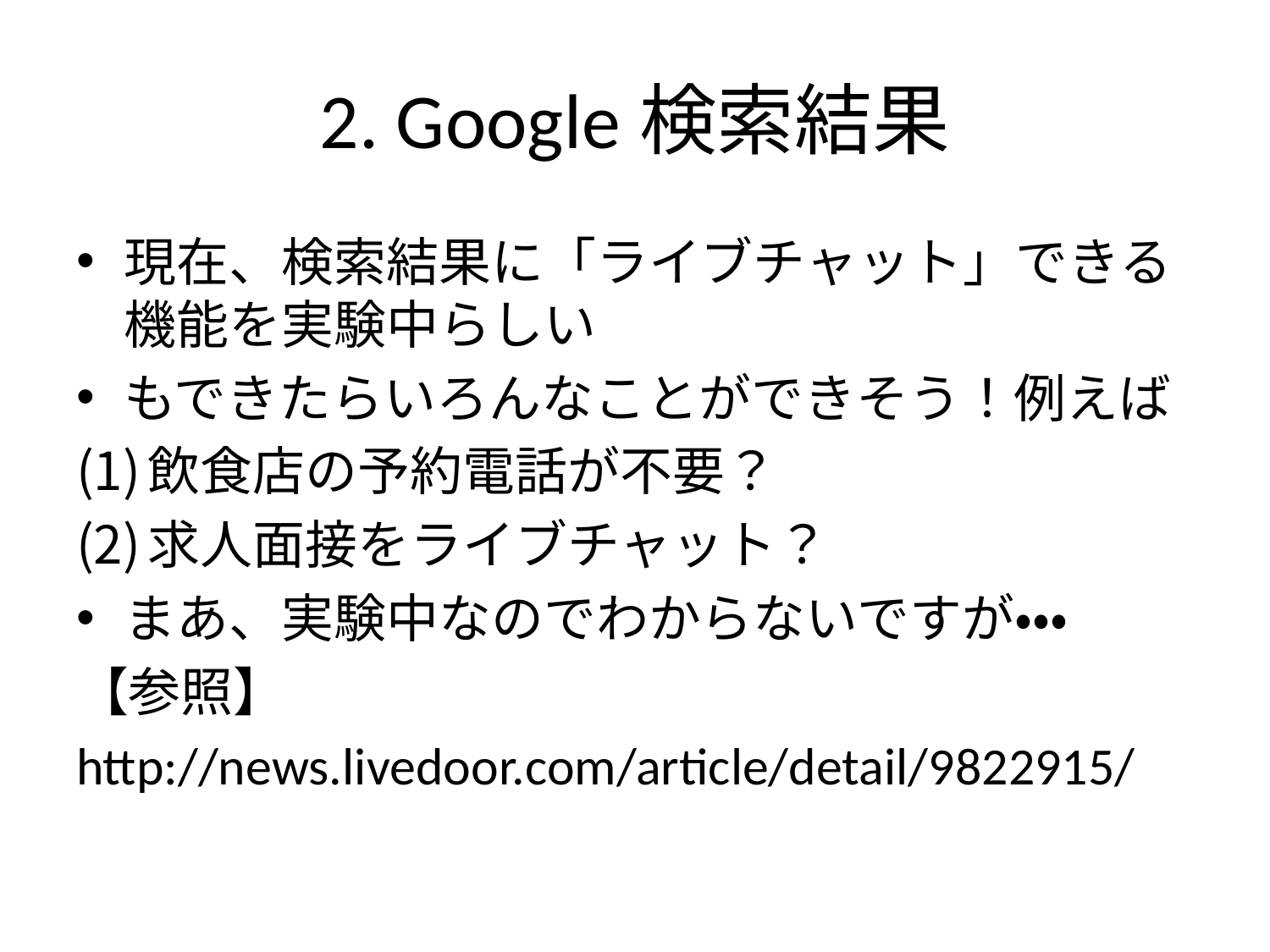

# 2. Google検索結果
現在、検索結果に「ライブチャット」できる機能を実験中らしい
もできたらいろんなことができそう！例えば
飲食店の予約電話が不要？
求人面接をライブチャット？
まあ、実験中なのでわからないですが・・・
【参照】
http://news.livedoor.com/article/detail/9822915/